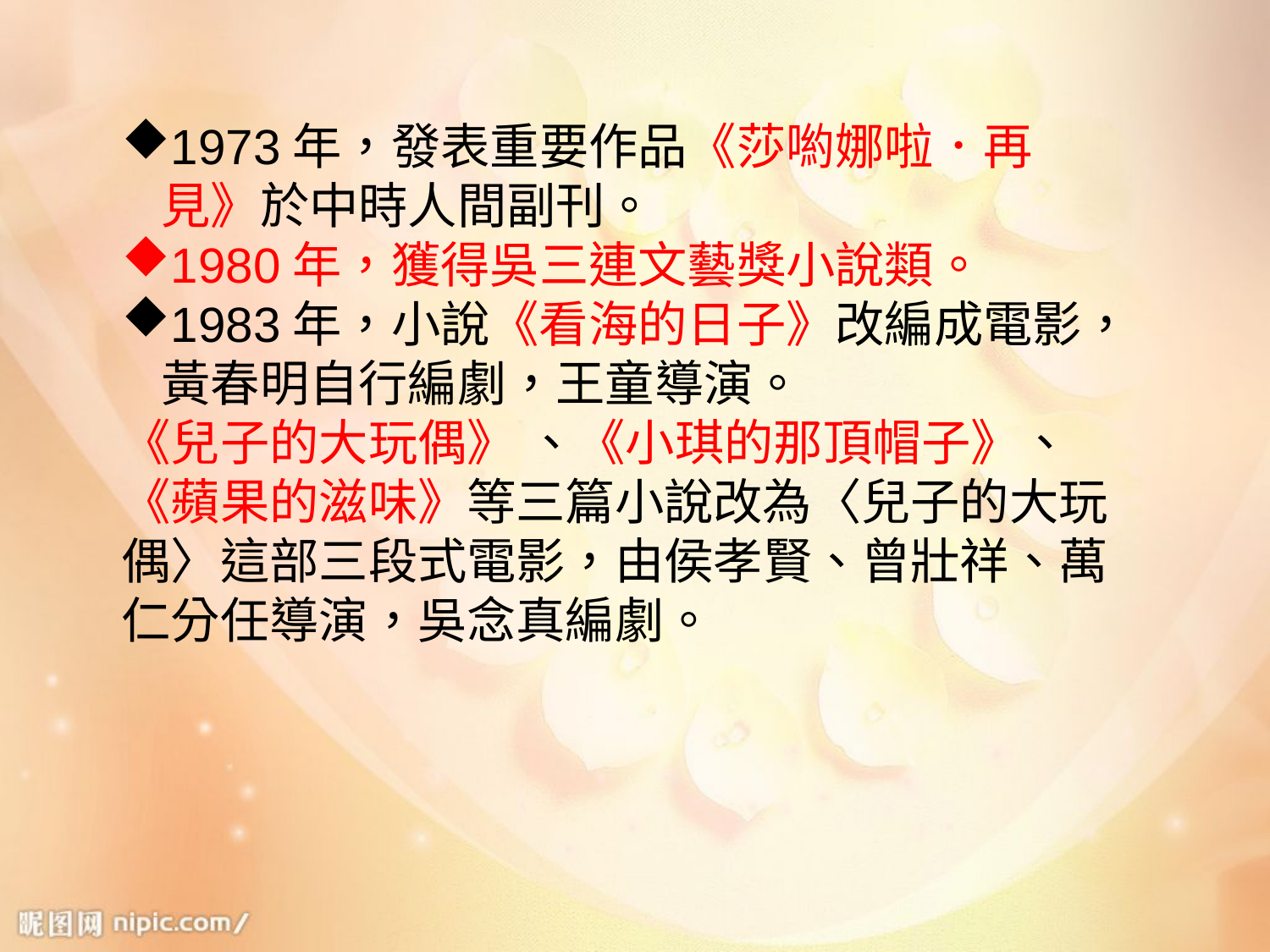

1973年，發表重要作品《莎喲娜啦．再見》於中時人間副刊。
1980年，獲得吳三連文藝獎小說類。
1983年，小說《看海的日子》改編成電影，黃春明自行編劇，王童導演。
《兒子的大玩偶》 、《小琪的那頂帽子》、《蘋果的滋味》等三篇小說改為〈兒子的大玩偶〉這部三段式電影，由侯孝賢、曾壯祥、萬仁分任導演，吳念真編劇。